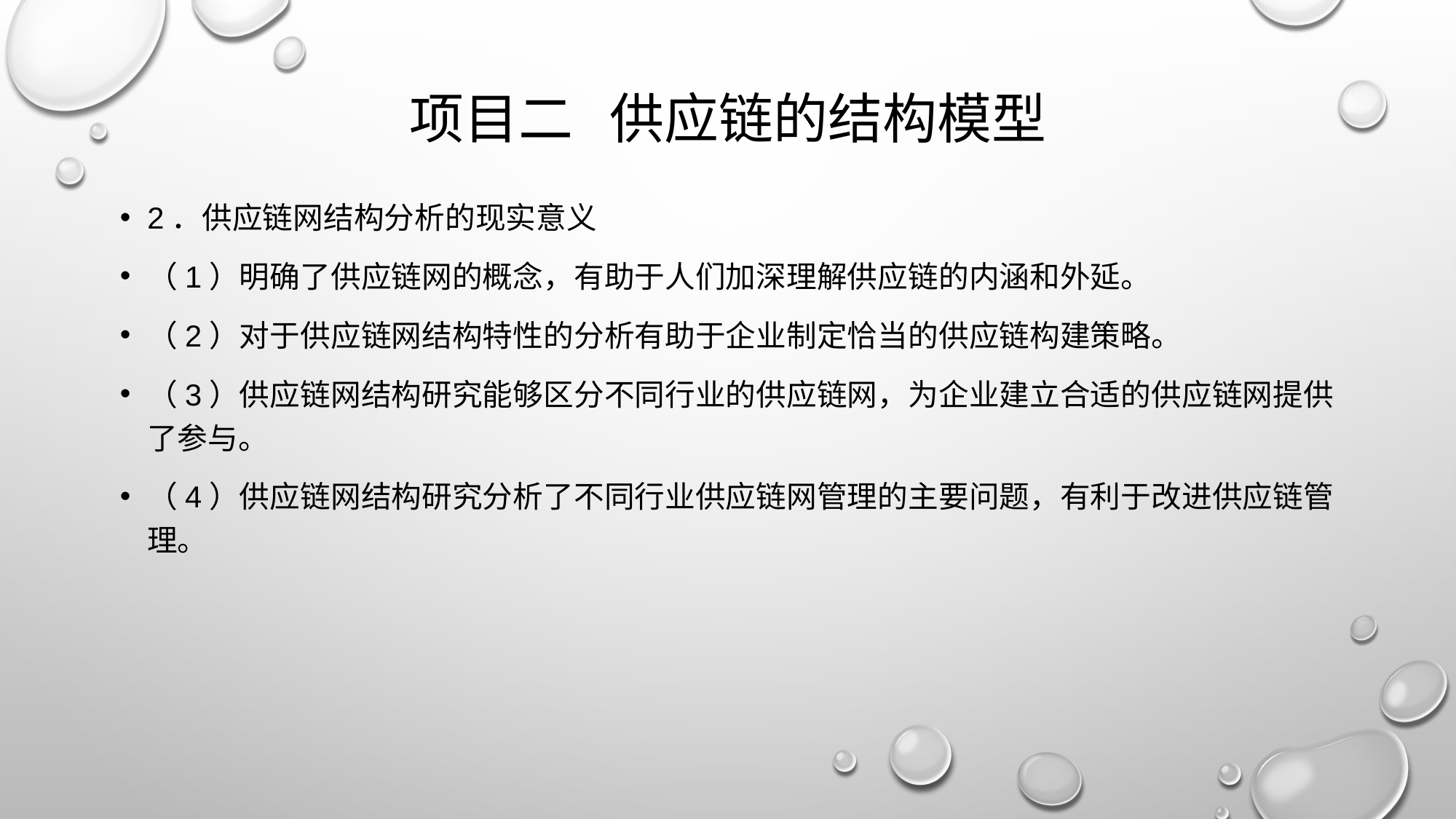

# 项目二   供应链的结构模型
2．供应链网结构分析的现实意义
（1）明确了供应链网的概念，有助于人们加深理解供应链的内涵和外延。
（2）对于供应链网结构特性的分析有助于企业制定恰当的供应链构建策略。
（3）供应链网结构研究能够区分不同行业的供应链网，为企业建立合适的供应链网提供了参与。
（4）供应链网结构研究分析了不同行业供应链网管理的主要问题，有利于改进供应链管理。